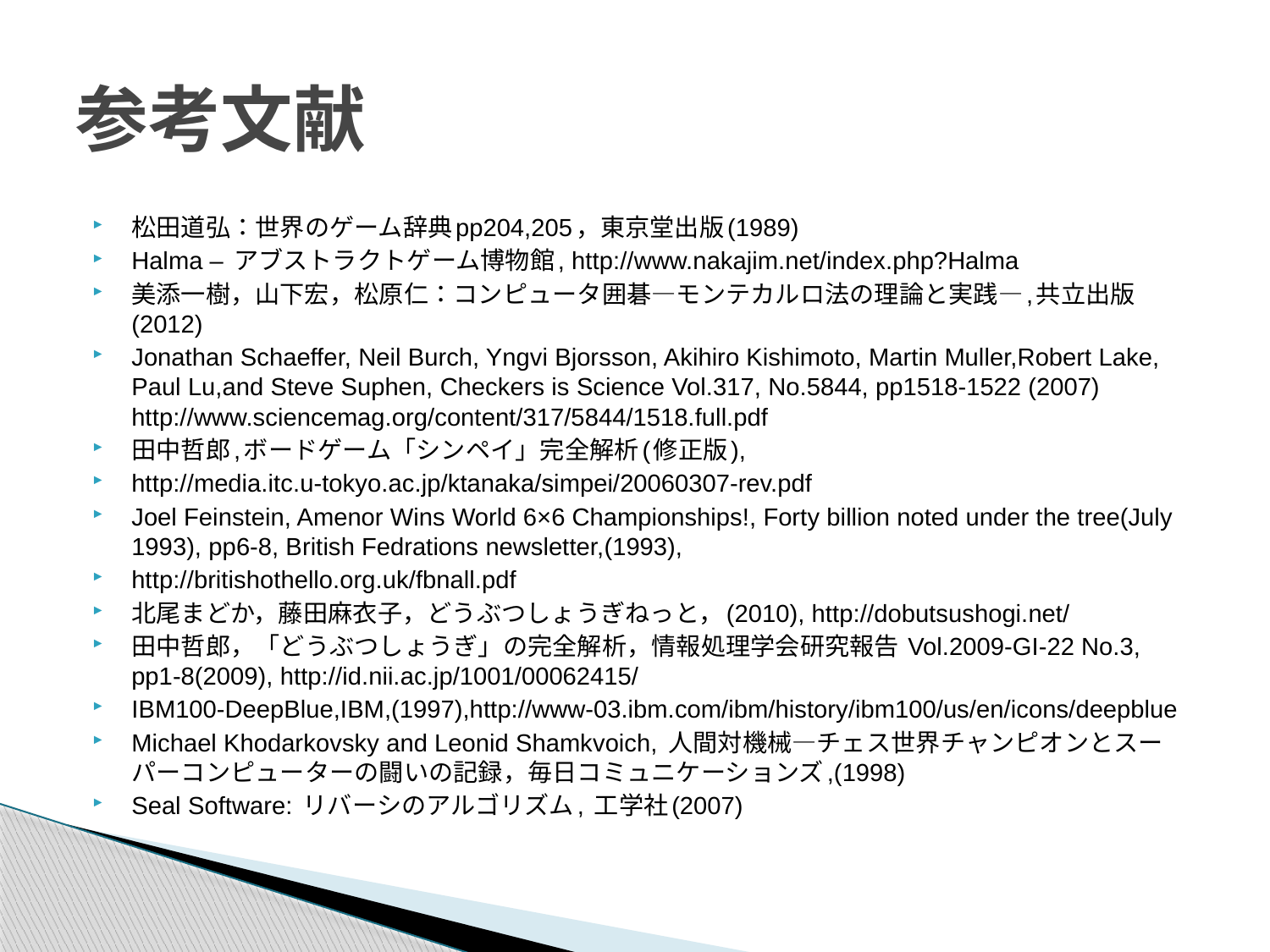

# 参考文献
松田道弘：世界のゲーム辞典pp204,205，東京堂出版(1989)
Halma – アブストラクトゲーム博物館, http://www.nakajim.net/index.php?Halma
美添一樹，山下宏，松原仁：コンピュータ囲碁―モンテカルロ法の理論と実践―,共立出版(2012)
Jonathan Schaeffer, Neil Burch, Yngvi Bjorsson, Akihiro Kishimoto, Martin Muller,Robert Lake, Paul Lu,and Steve Suphen, Checkers is Science Vol.317, No.5844, pp1518-1522 (2007) http://www.sciencemag.org/content/317/5844/1518.full.pdf
田中哲郎,ボードゲーム「シンペイ」完全解析(修正版),
http://media.itc.u-tokyo.ac.jp/ktanaka/simpei/20060307-rev.pdf
Joel Feinstein, Amenor Wins World 6×6 Championships!, Forty billion noted under the tree(July 1993), pp6-8, British Fedrations newsletter,(1993),
http://britishothello.org.uk/fbnall.pdf
北尾まどか，藤田麻衣子，どうぶつしょうぎねっと，(2010), http://dobutsushogi.net/
田中哲郎，「どうぶつしょうぎ」の完全解析，情報処理学会研究報告 Vol.2009-GI-22 No.3, pp1-8(2009), http://id.nii.ac.jp/1001/00062415/
IBM100-DeepBlue,IBM,(1997),http://www-03.ibm.com/ibm/history/ibm100/us/en/icons/deepblue
Michael Khodarkovsky and Leonid Shamkvoich, 人間対機械―チェス世界チャンピオンとスーパーコンピューターの闘いの記録，毎日コミュニケーションズ,(1998)
Seal Software: リバーシのアルゴリズム, 工学社(2007)